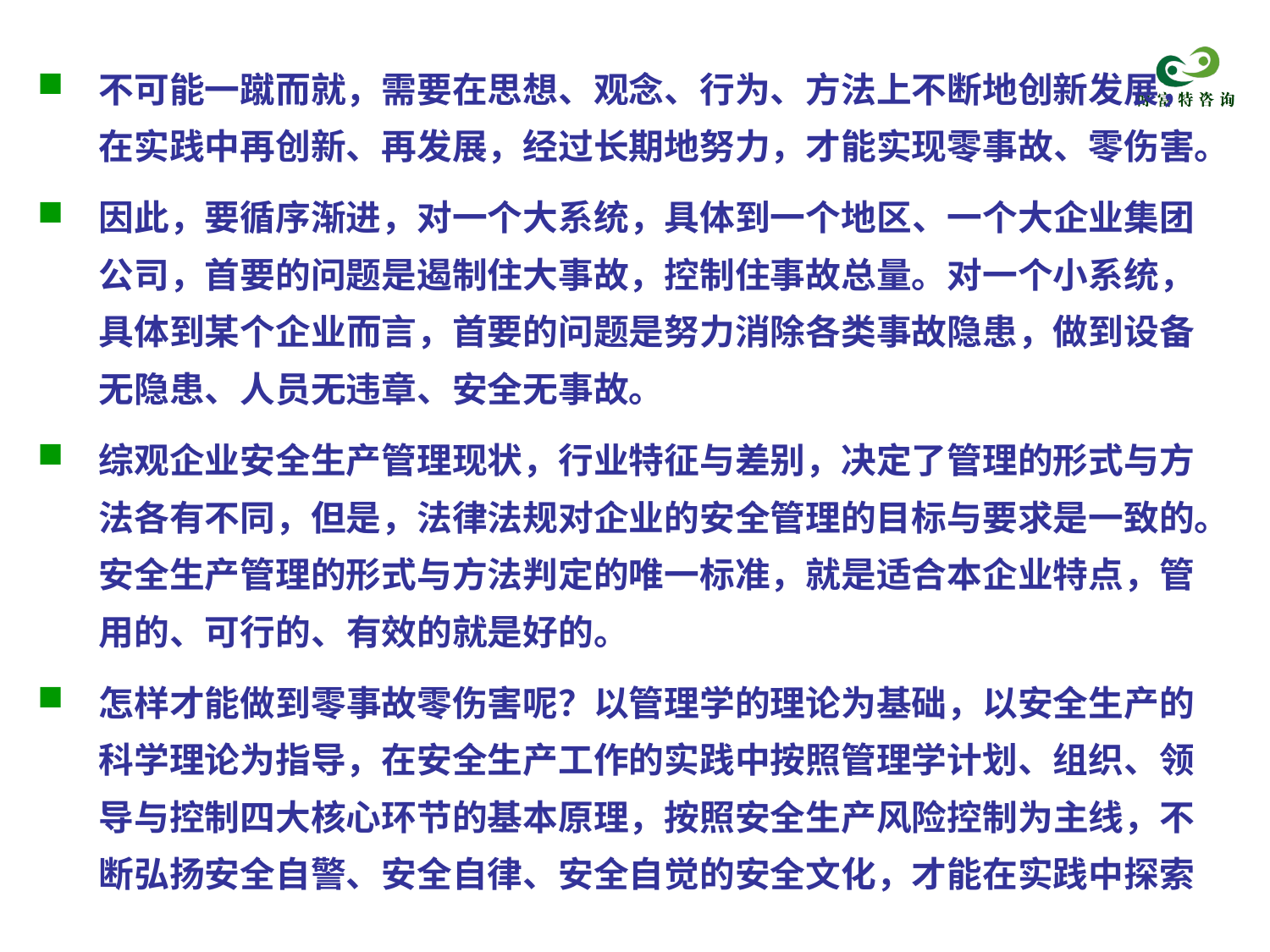

不可能一蹴而就，需要在思想、观念、行为、方法上不断地创新发展，在实践中再创新、再发展，经过长期地努力，才能实现零事故、零伤害。
因此，要循序渐进，对一个大系统，具体到一个地区、一个大企业集团公司，首要的问题是遏制住大事故，控制住事故总量。对一个小系统，具体到某个企业而言，首要的问题是努力消除各类事故隐患，做到设备无隐患、人员无违章、安全无事故。
综观企业安全生产管理现状，行业特征与差别，决定了管理的形式与方法各有不同，但是，法律法规对企业的安全管理的目标与要求是一致的。安全生产管理的形式与方法判定的唯一标准，就是适合本企业特点，管用的、可行的、有效的就是好的。
怎样才能做到零事故零伤害呢？以管理学的理论为基础，以安全生产的科学理论为指导，在安全生产工作的实践中按照管理学计划、组织、领导与控制四大核心环节的基本原理，按照安全生产风险控制为主线，不断弘扬安全自警、安全自律、安全自觉的安全文化，才能在实践中探索